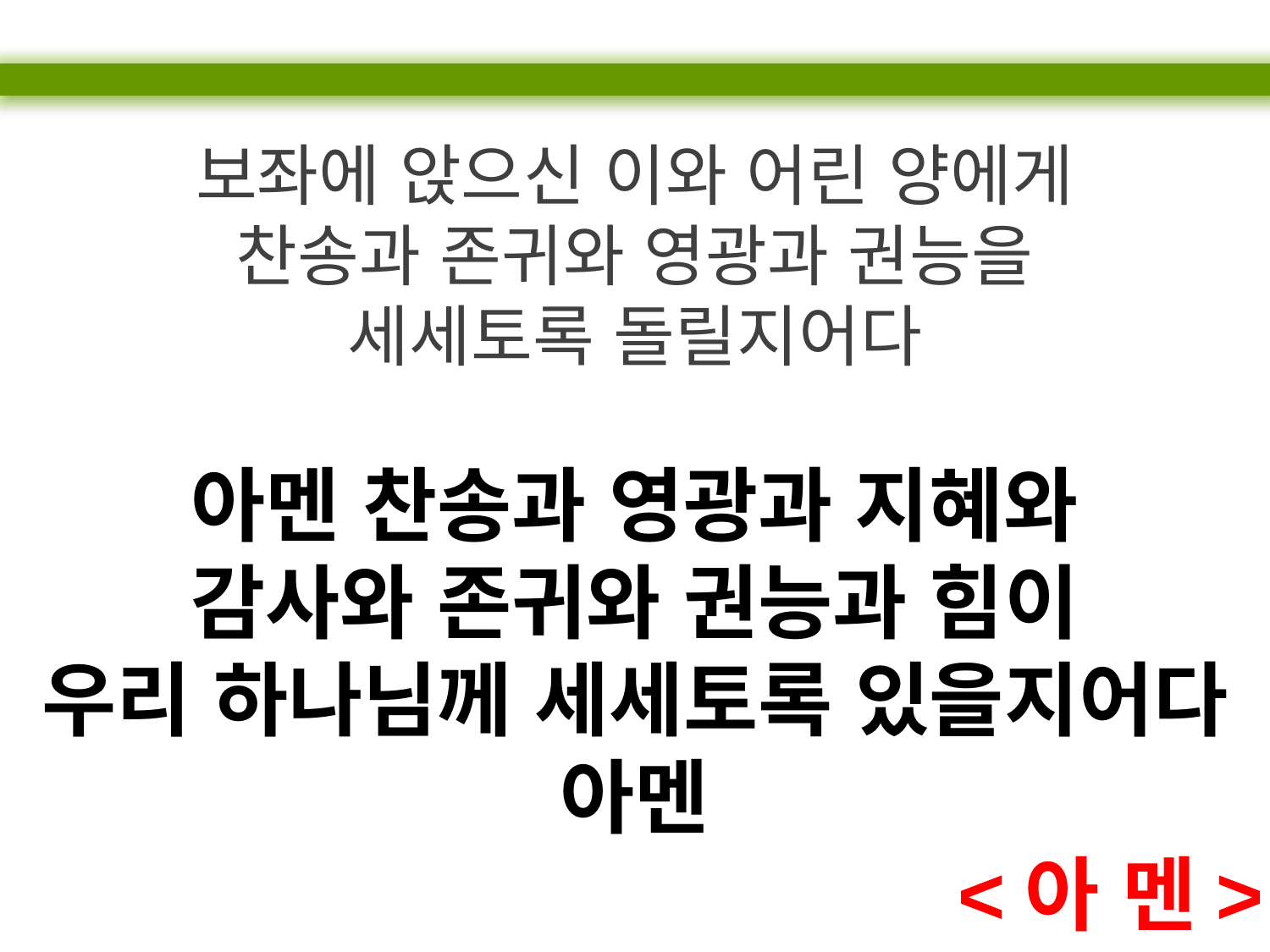

보좌에 앉으신 이와 어린 양에게
찬송과 존귀와 영광과 권능을
세세토록 돌릴지어다
아멘 찬송과 영광과 지혜와
감사와 존귀와 권능과 힘이
우리 하나님께 세세토록 있을지어다 아멘
<아 멘>